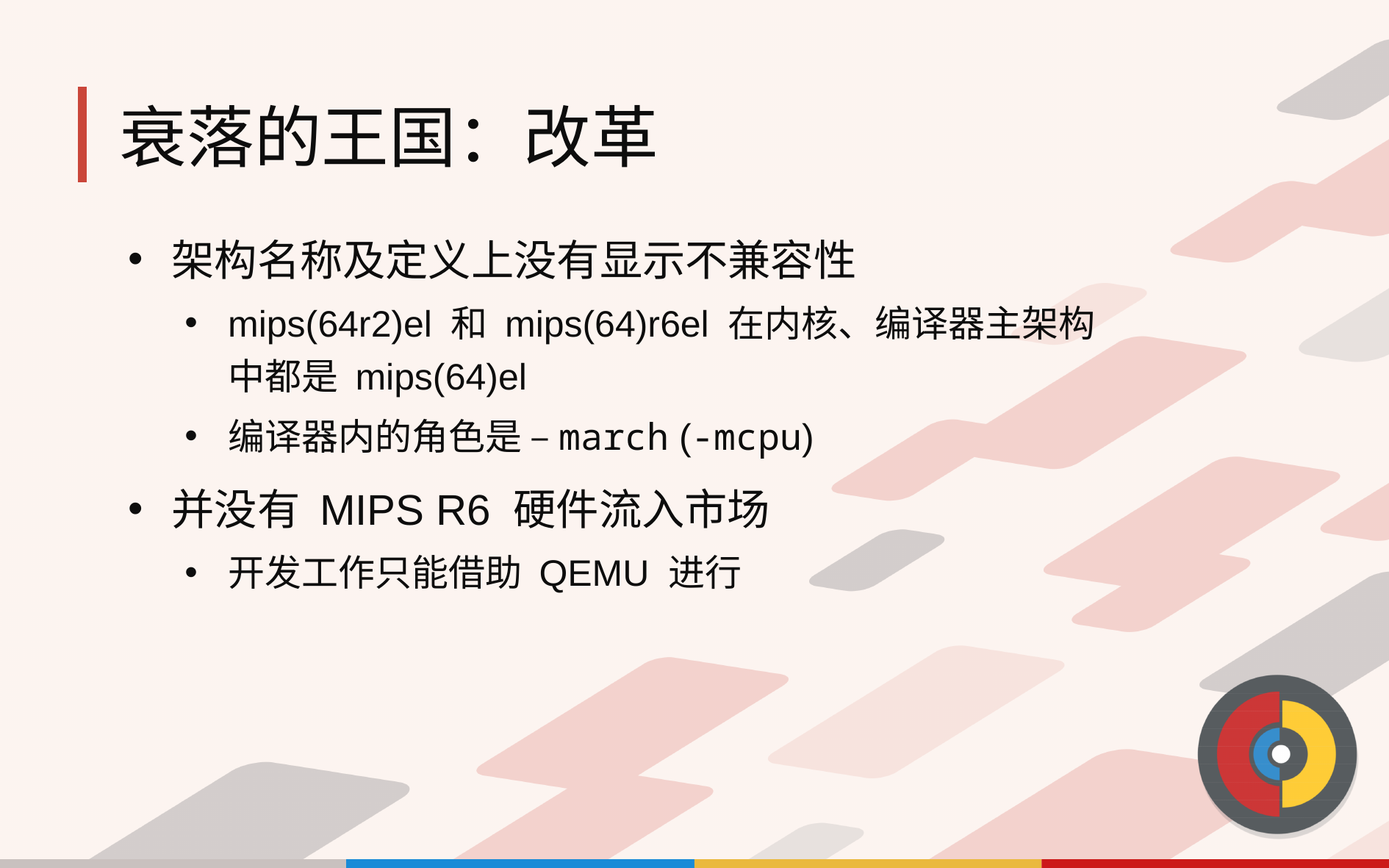

# 衰落的王国：改革
架构名称及定义上没有显示不兼容性
mips(64r2)el 和 mips(64)r6el 在内核、编译器主架构中都是 mips(64)el
编译器内的角色是 –march (-mcpu)
并没有 MIPS R6 硬件流入市场
开发工作只能借助 QEMU 进行